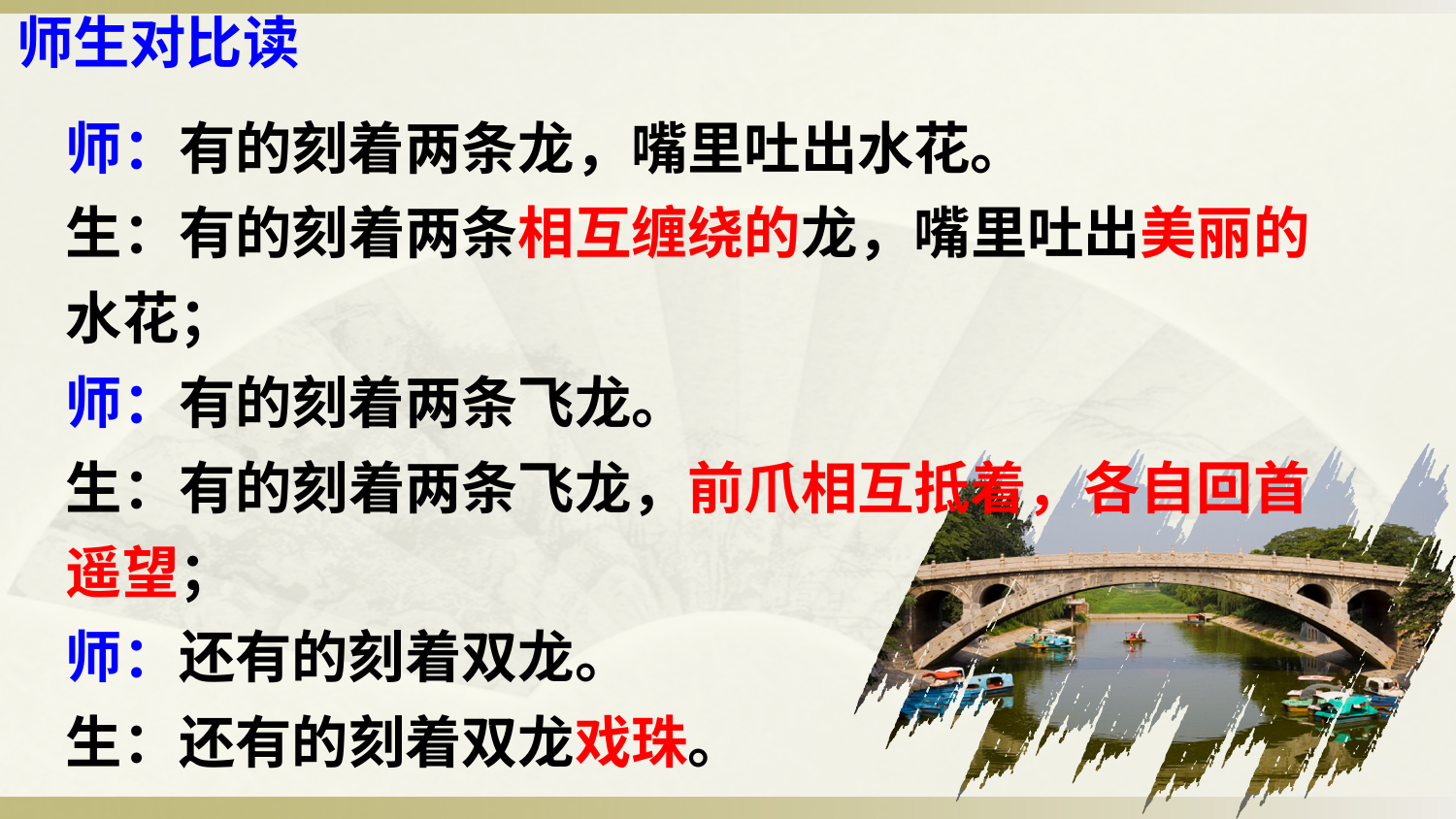

师生对比读
师：有的刻着两条龙，嘴里吐出水花。
生：有的刻着两条相互缠绕的龙，嘴里吐出美丽的水花；
师：有的刻着两条飞龙。
生：有的刻着两条飞龙，前爪相互抵着，各自回首遥望；
师：还有的刻着双龙。
生：还有的刻着双龙戏珠。